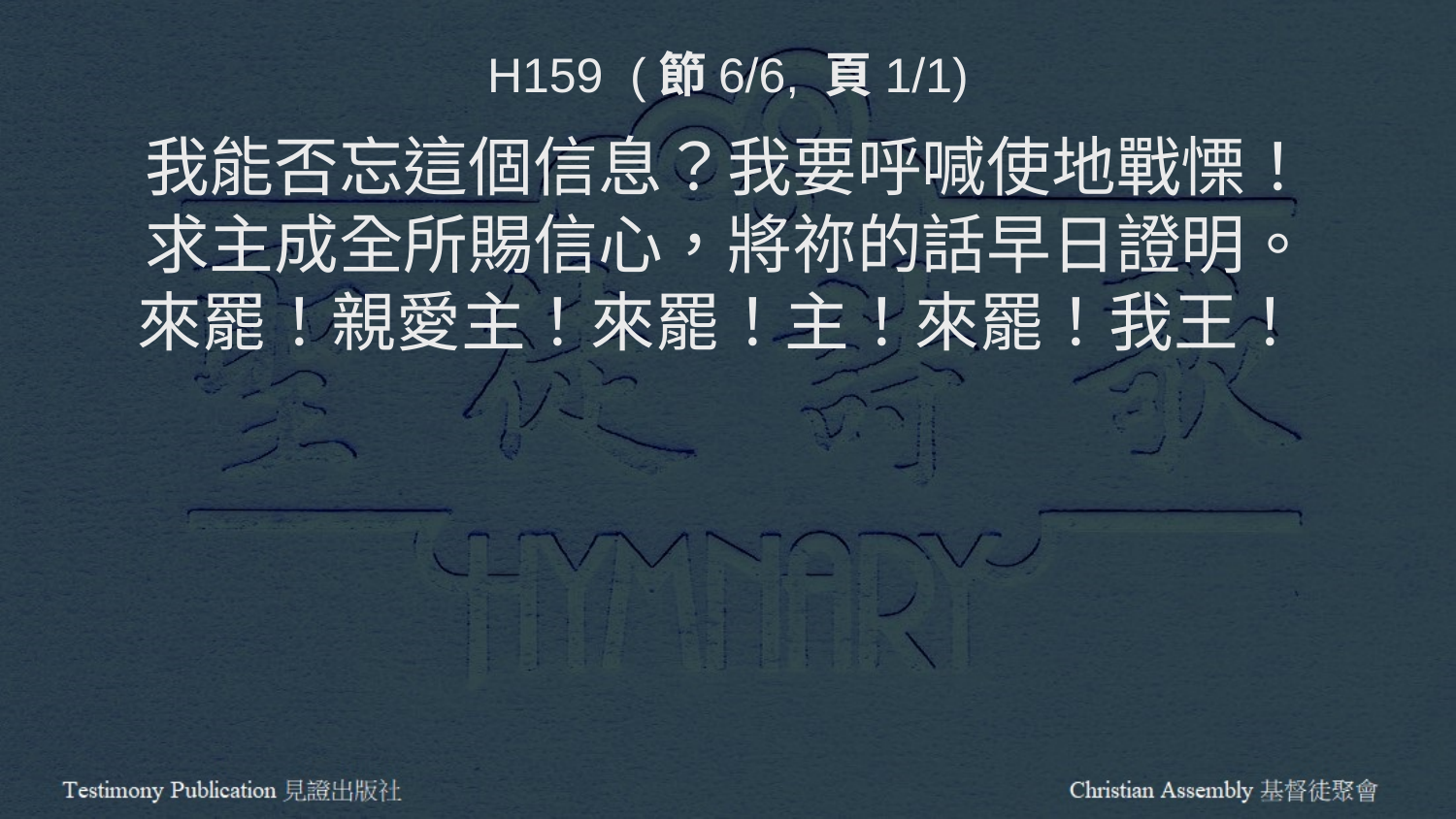

H159  (節6/6, 頁1/1)
我能否忘這個信息？我要呼喊使地戰慄！
求主成全所賜信心，將祢的話早日證明。
來罷！親愛主！來罷！主！來罷！我王！